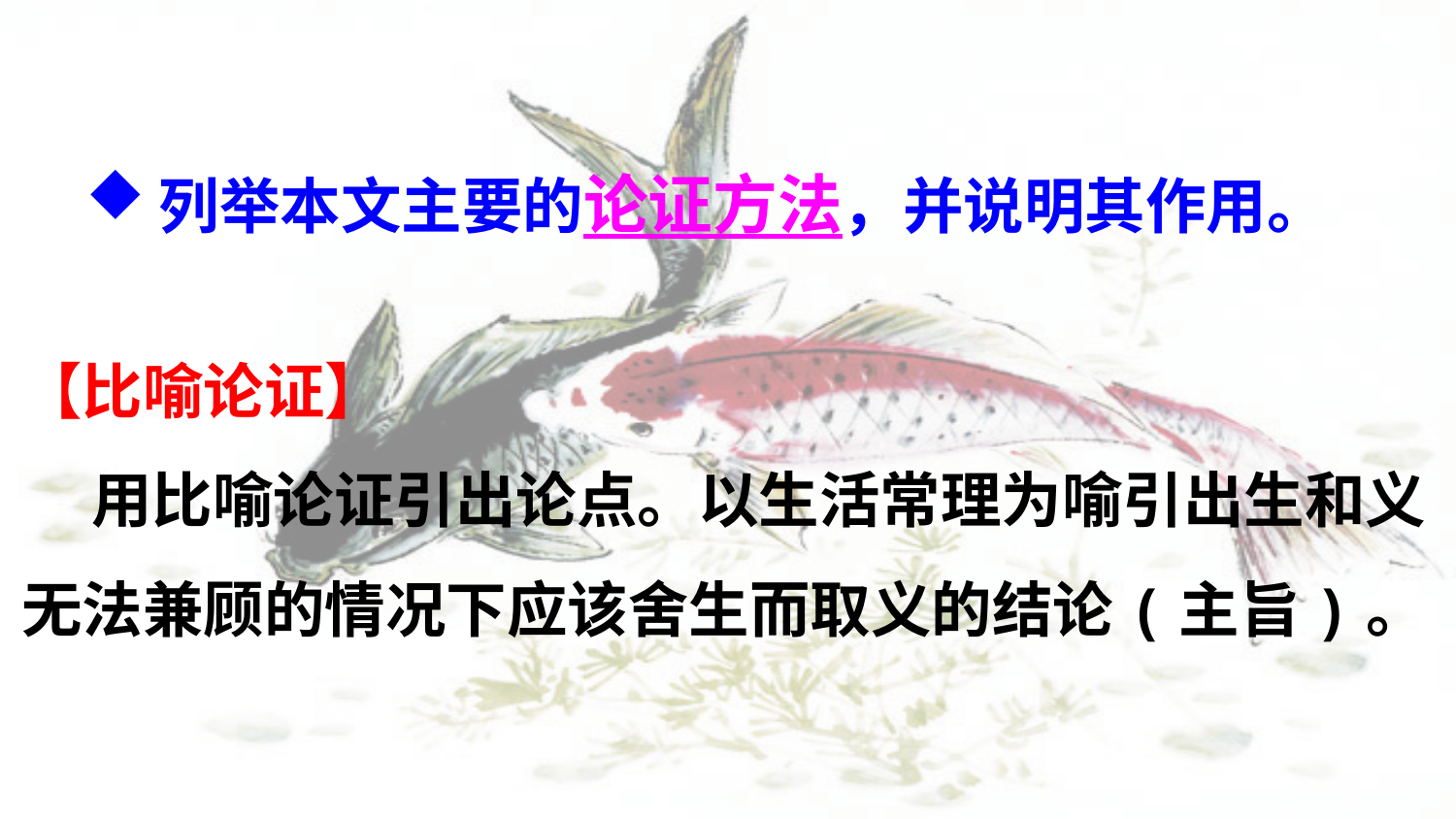

列举本文主要的论证方法，并说明其作用。
【比喻论证】
    用比喻论证引出论点。以生活常理为喻引出生和义无法兼顾的情况下应该舍生而取义的结论(主旨)。